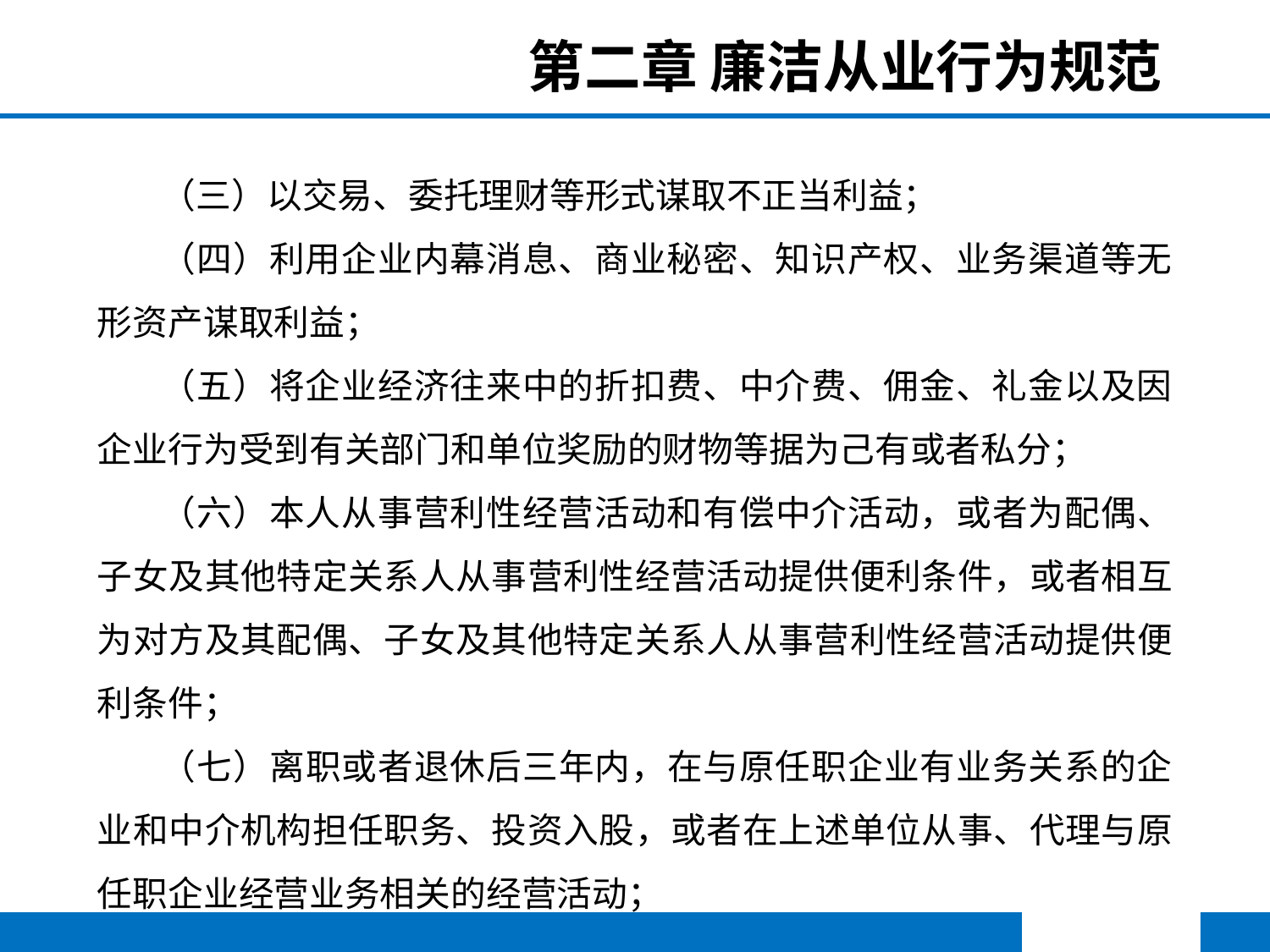

第二章 廉洁从业行为规范
（三）以交易、委托理财等形式谋取不正当利益；
（四）利用企业内幕消息、商业秘密、知识产权、业务渠道等无形资产谋取利益；
（五）将企业经济往来中的折扣费、中介费、佣金、礼金以及因企业行为受到有关部门和单位奖励的财物等据为己有或者私分；
（六）本人从事营利性经营活动和有偿中介活动，或者为配偶、子女及其他特定关系人从事营利性经营活动提供便利条件，或者相互为对方及其配偶、子女及其他特定关系人从事营利性经营活动提供便利条件；
（七）离职或者退休后三年内，在与原任职企业有业务关系的企业和中介机构担任职务、投资入股，或者在上述单位从事、代理与原任职企业经营业务相关的经营活动；